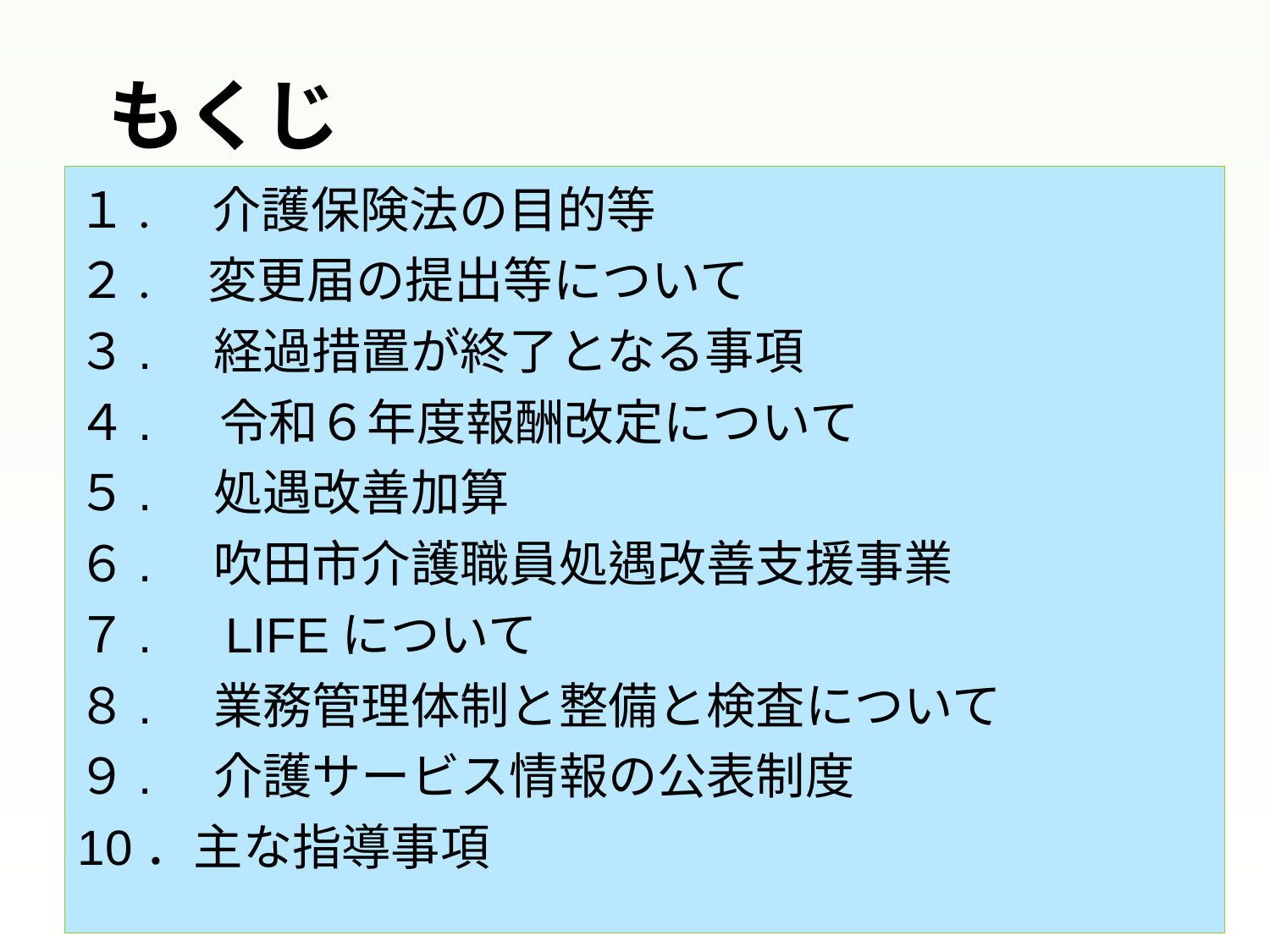

# もくじ
１.　介護保険法の目的等
２.    変更届の提出等について
３.　経過措置が終了となる事項
４.    令和６年度報酬改定について
５.　処遇改善加算
６.　吹田市介護職員処遇改善支援事業
７.　LIFEについて
８.　業務管理体制と整備と検査について
９.　介護サービス情報の公表制度
10．主な指導事項
2